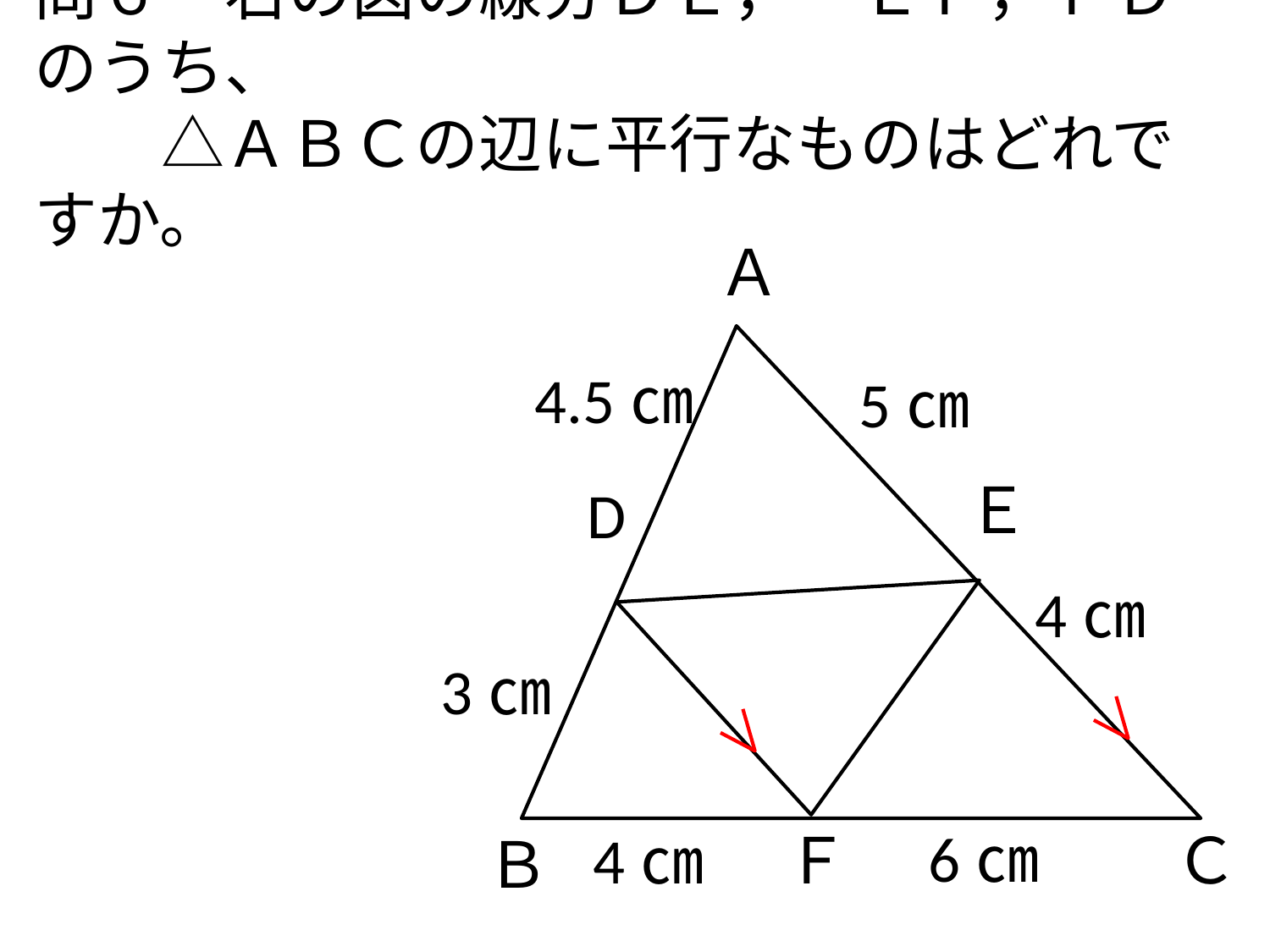

# 問６　右の図の線分ＤＥ，　ＥＦ，ＦＤのうち、 　　△ＡＢＣの辺に平行なものはどれですか。
Ａ

Ｃ
Ｂ
4.5㎝
5㎝
Ｅ
D
4㎝

3㎝
6㎝
4㎝
Ｆ